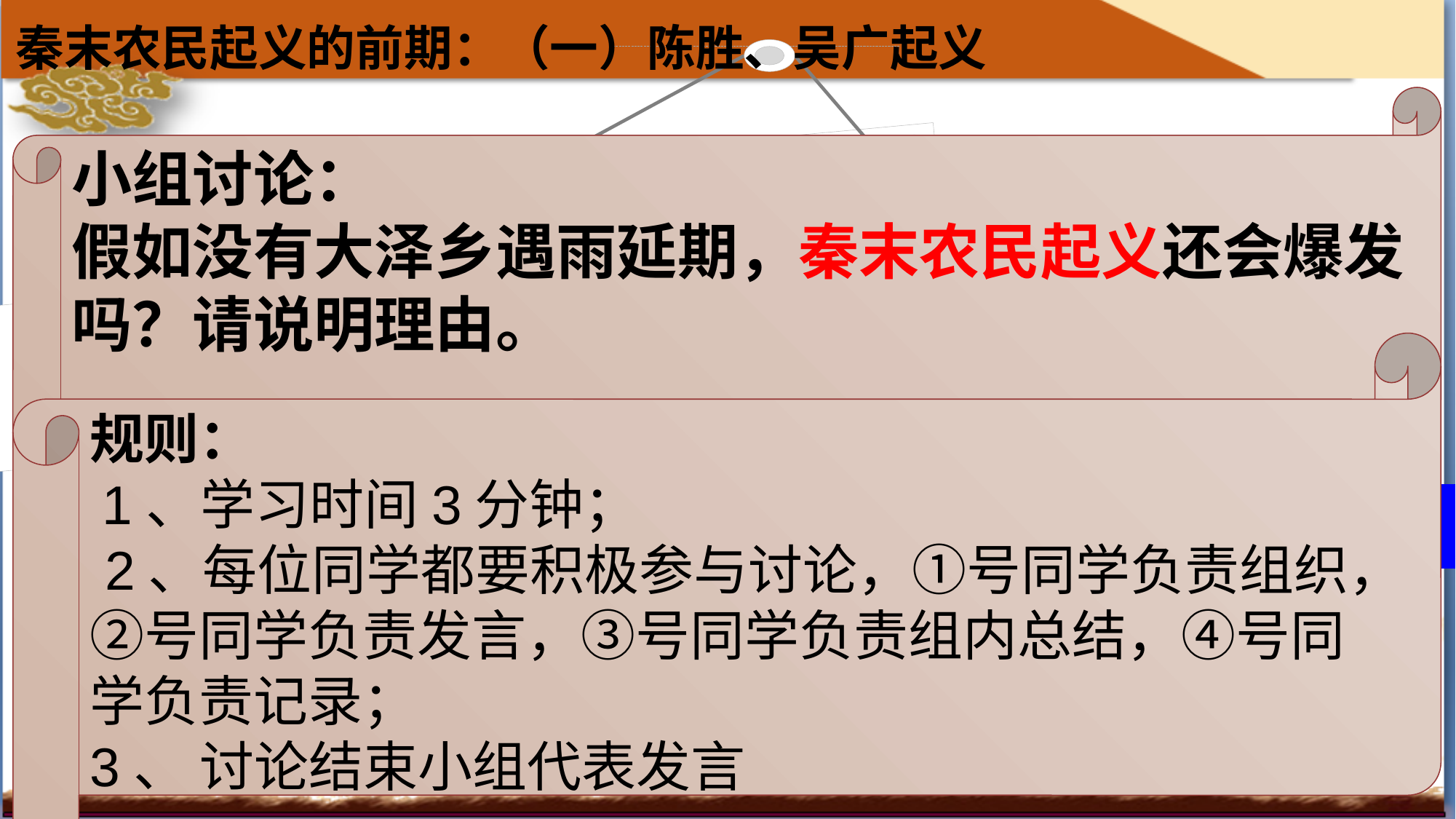

秦末农民起义的前期：（一）陈胜、吴广起义

公元前209年

小组讨论：
假如没有大泽乡遇雨延期，秦末农民起义还会爆发吗？请说明理由。
时间

大泽乡

陈胜、吴广

地点
领导人
规则：
 1、学习时间3分钟；
 2、每位同学都要积极参与讨论，①号同学负责组织，②号同学负责发言，③号同学负责组内总结，④号同学负责记录；
3、 讨论结束小组代表发言
大泽乡遇雨误期，按律当斩
直接原因：
（导火线）

起义原因
秦的暴政
根本原因：